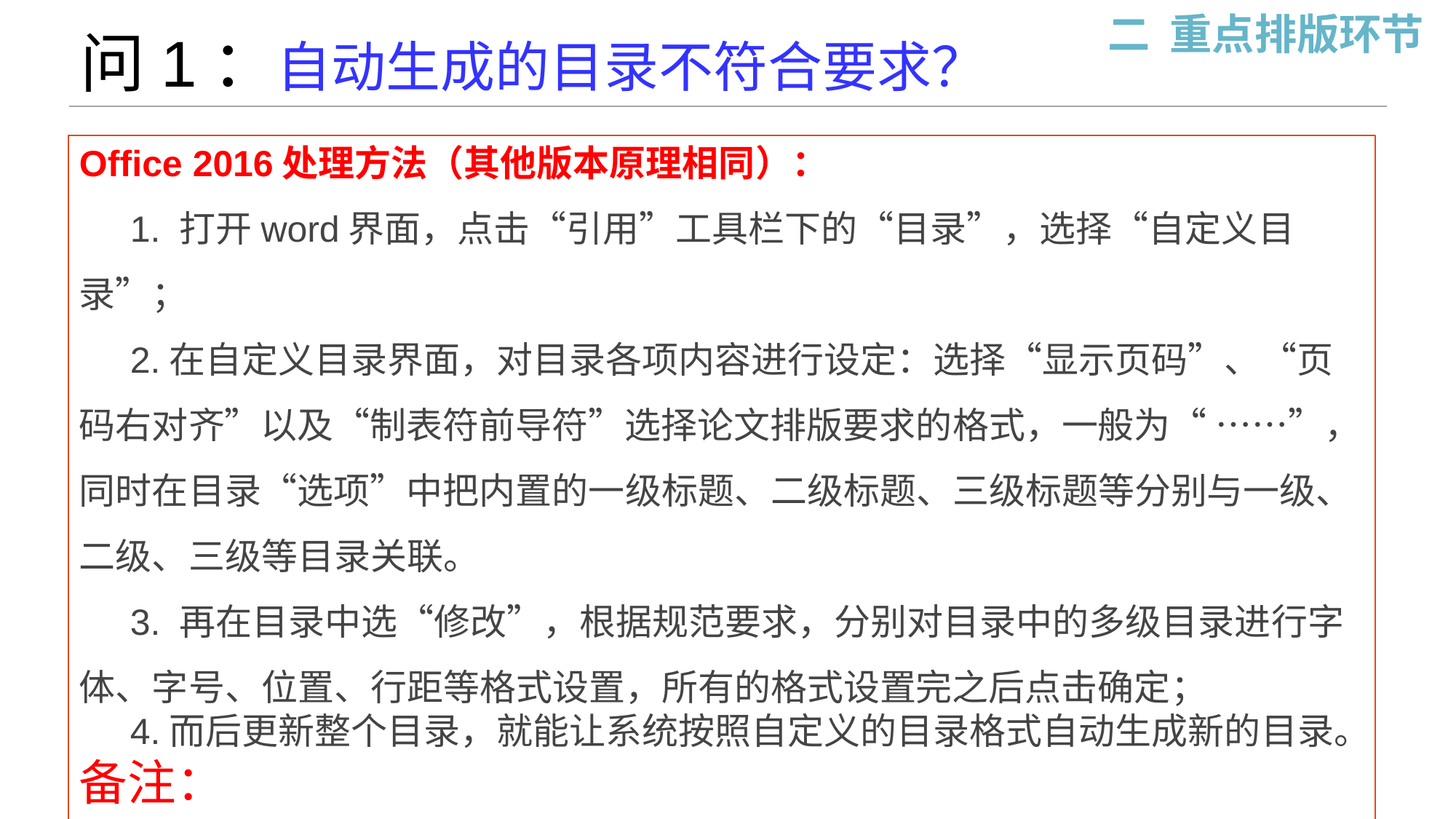

二  重点排版环节
问1：自动生成的目录不符合要求？
Office 2016处理方法（其他版本原理相同）：
     1. 打开word界面，点击“引用”工具栏下的“目录”，选择“自定义目录”；
     2.在自定义目录界面，对目录各项内容进行设定：选择“显示页码”、“页码右对齐”以及“制表符前导符”选择论文排版要求的格式，一般为“ ……”，同时在目录“选项”中把内置的一级标题、二级标题、三级标题等分别与一级、二级、三级等目录关联。
     3. 再在目录中选“修改”，根据规范要求，分别对目录中的多级目录进行字体、字号、位置、行距等格式设置，所有的格式设置完之后点击确定；
     4.而后更新整个目录，就能让系统按照自定义的目录格式自动生成新的目录。
备注：
     2010版目录错乱处理方法见微视频“word排版过程中的易错点”。